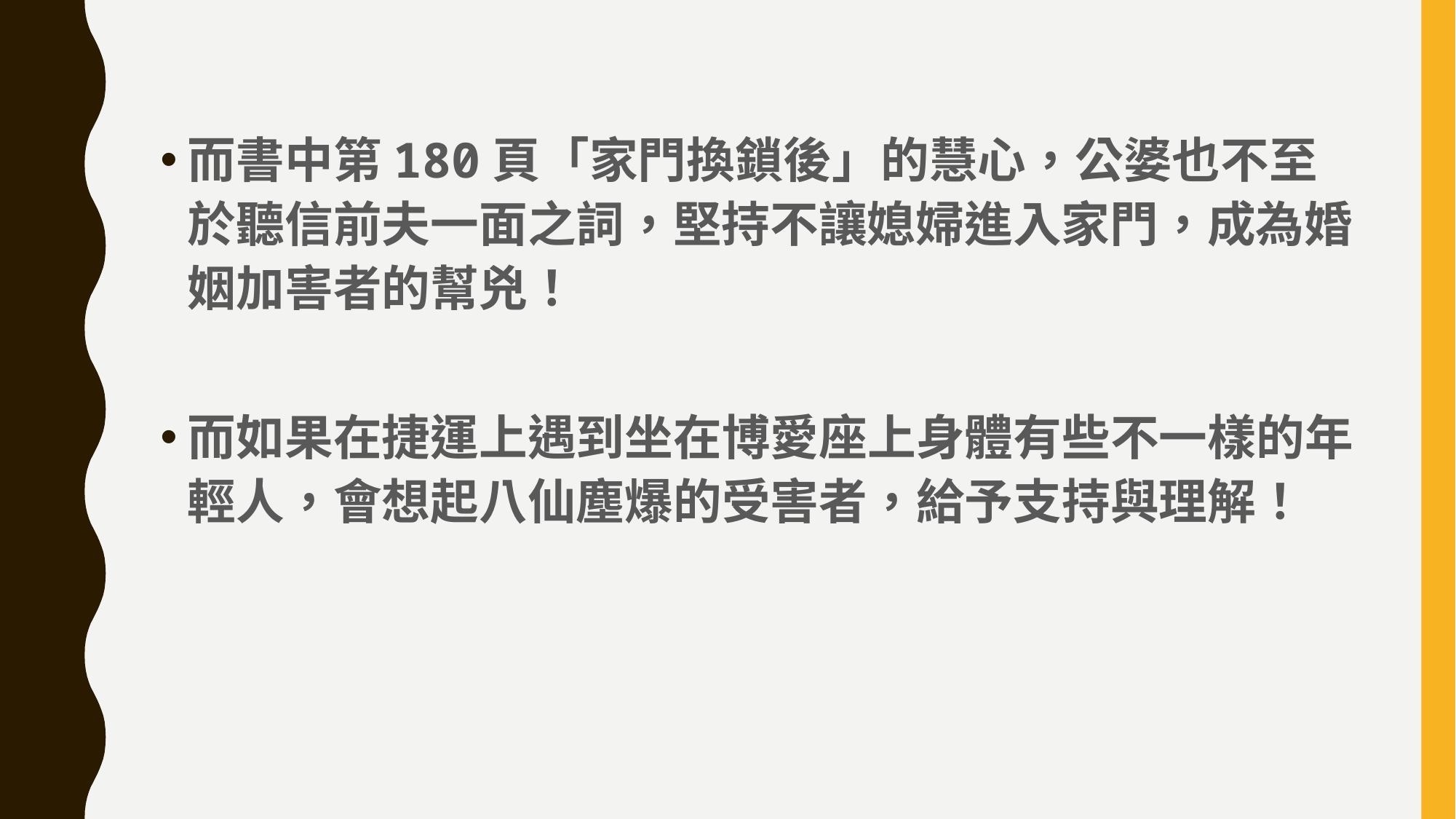

而書中第180頁「家門換鎖後」的慧心，公婆也不至於聽信前夫一面之詞，堅持不讓媳婦進入家門，成為婚姻加害者的幫兇！

而如果在捷運上遇到坐在博愛座上身體有些不一樣的年輕人，會想起八仙塵爆的受害者，給予支持與理解！